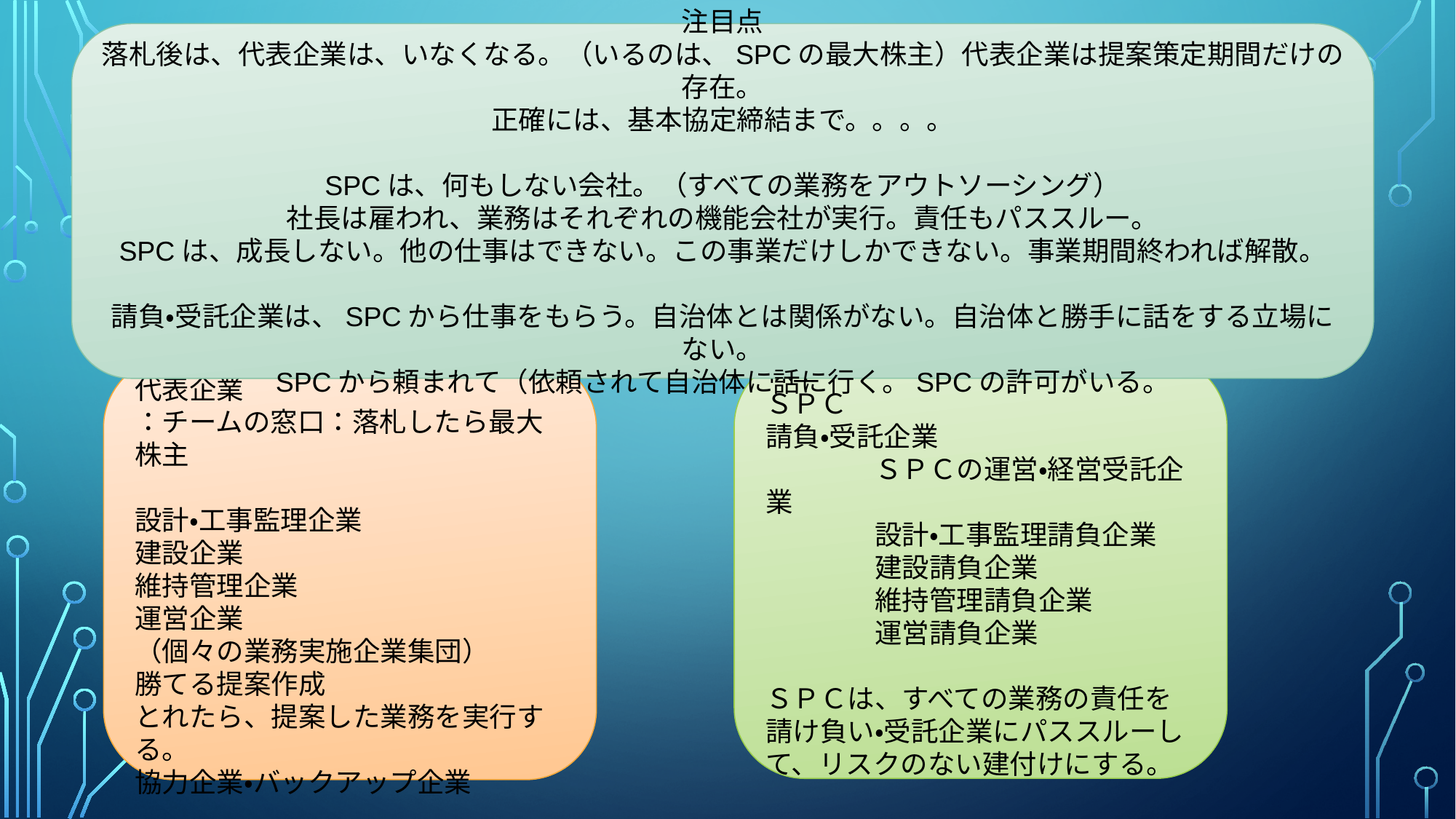

注目点
落札後は、代表企業は、いなくなる。（いるのは、SPCの最大株主）代表企業は提案策定期間だけの存在。
正確には、基本協定締結まで。。。。

SPCは、何もしない会社。（すべての業務をアウトソーシング）
社長は雇われ、業務はそれぞれの機能会社が実行。責任もパススルー。
SPCは、成長しない。他の仕事はできない。この事業だけしかできない。事業期間終われば解散。

請負・受託企業は、SPCから仕事をもらう。自治体とは関係がない。自治体と勝手に話をする立場にない。
SPCから頼まれて（依頼されて自治体に話に行く。SPCの許可がいる。
# 今、話してる「あなた」は誰
落札・事業契約後
落札前
チームを構築、提案を作成
SPCを設立：事業契約を締結
民間企業のSPCが民間に発注
コンソーシャムチームを編成
株主
ＳＰＣ
請負・受託企業
	ＳＰＣの運営・経営受託企業
	設計・工事監理請負企業
	建設請負企業
	維持管理請負企業
	運営請負企業

ＳＰＣは、すべての業務の責任を請け負い・受託企業にパススルーして、リスクのない建付けにする。
コンソーシャムチーム
代表企業
：チームの窓口：落札したら最大株主

設計・工事監理企業
建設企業
維持管理企業
運営企業
（個々の業務実施企業集団）
勝てる提案作成
とれたら、提案した業務を実行する。
協力企業・バックアップ企業